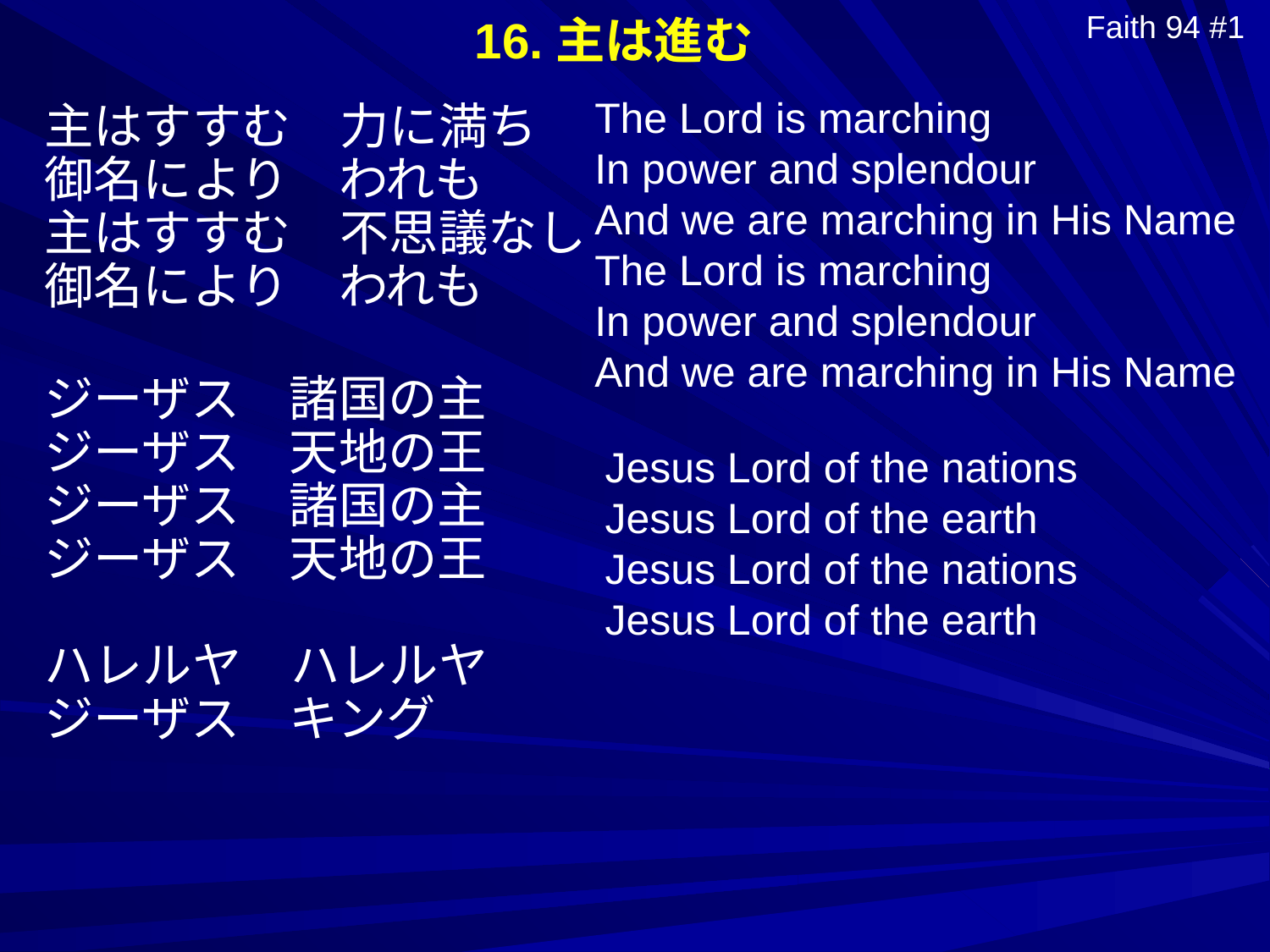

16.主は進む
Faith 94 #1
The Lord is marching
In power and splendour
And we are marching in His Name
The Lord is marching
In power and splendour
And we are marching in His Name

主はすすむ　力に満ち
御名により　われも
主はすすむ　不思議なし
御名により　われも
ジーザス　諸国の主
ジーザス　天地の王
ジーザス　諸国の主
ジーザス　天地の王
ハレルヤ　ハレルヤ
ジーザス　キング

Jesus Lord of the nations
Jesus Lord of the earth
Jesus Lord of the nations
Jesus Lord of the earth